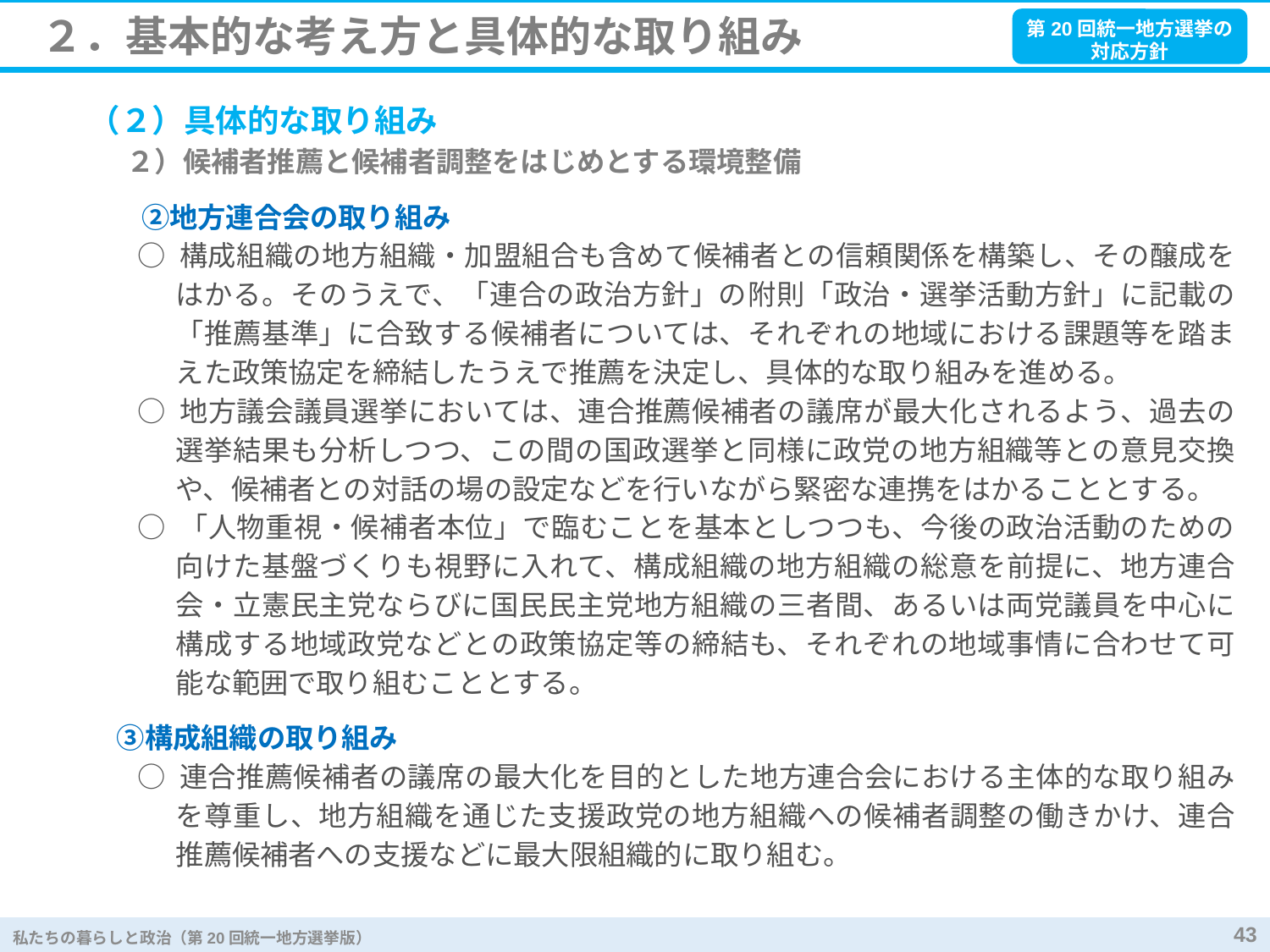

２．基本的な考え方と具体的な取り組み

第20回統一地方選挙の
対応方針
（２）具体的な取り組み
 ２）候補者推薦と候補者調整をはじめとする環境整備

　②地方連合会の取り組み
○ 構成組織の地方組織・加盟組合も含めて候補者との信頼関係を構築し、その醸成をはかる。そのうえで、「連合の政治方針」の附則「政治・選挙活動方針」に記載の「推薦基準」に合致する候補者については、それぞれの地域における課題等を踏まえた政策協定を締結したうえで推薦を決定し、具体的な取り組みを進める。
○ 地方議会議員選挙においては、連合推薦候補者の議席が最大化されるよう、過去の選挙結果も分析しつつ、この間の国政選挙と同様に政党の地方組織等との意見交換や、候補者との対話の場の設定などを行いながら緊密な連携をはかることとする。
○ 「人物重視・候補者本位」で臨むことを基本としつつも、今後の政治活動のための向けた基盤づくりも視野に入れて、構成組織の地方組織の総意を前提に、地方連合会・立憲民主党ならびに国民民主党地方組織の三者間、あるいは両党議員を中心に構成する地域政党などとの政策協定等の締結も、それぞれの地域事情に合わせて可能な範囲で取り組むこととする。

　③構成組織の取り組み
○ 連合推薦候補者の議席の最大化を目的とした地方連合会における主体的な取り組みを尊重し、地方組織を通じた支援政党の地方組織への候補者調整の働きかけ、連合推薦候補者への支援などに最大限組織的に取り組む。
43
私たちの暮らしと政治（第20回統一地方選挙版）